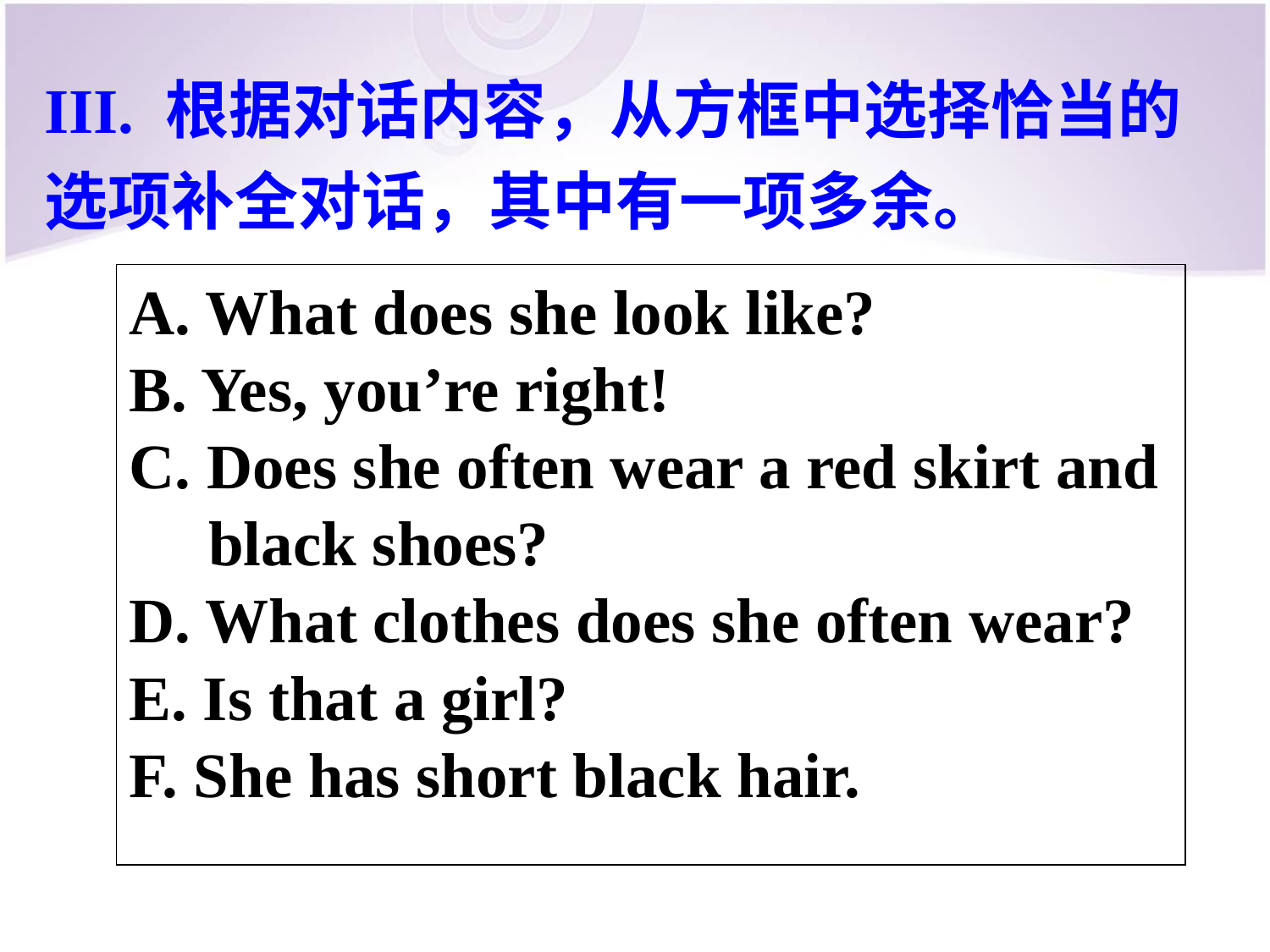

III. 根据对话内容，从方框中选择恰当的选项补全对话，其中有一项多余。
| A. What does she look like? B. Yes, you’re right! C. Does she often wear a red skirt and black shoes? D. What clothes does she often wear? E. Is that a girl? F. She has short black hair. |
| --- |